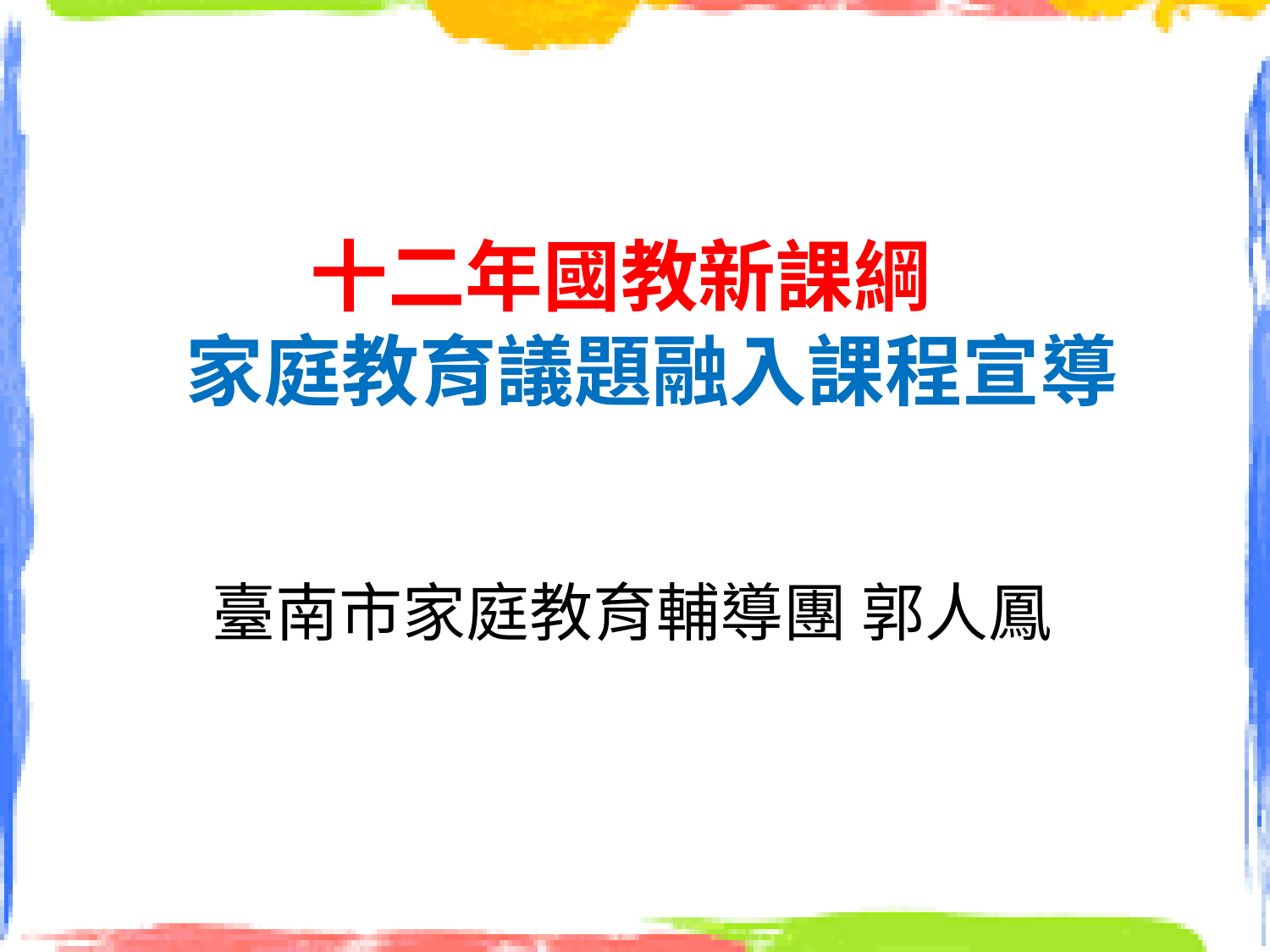

十二年國教新課綱
    家庭教育議題融入課程宣導
臺南市家庭教育輔導團 郭人鳳